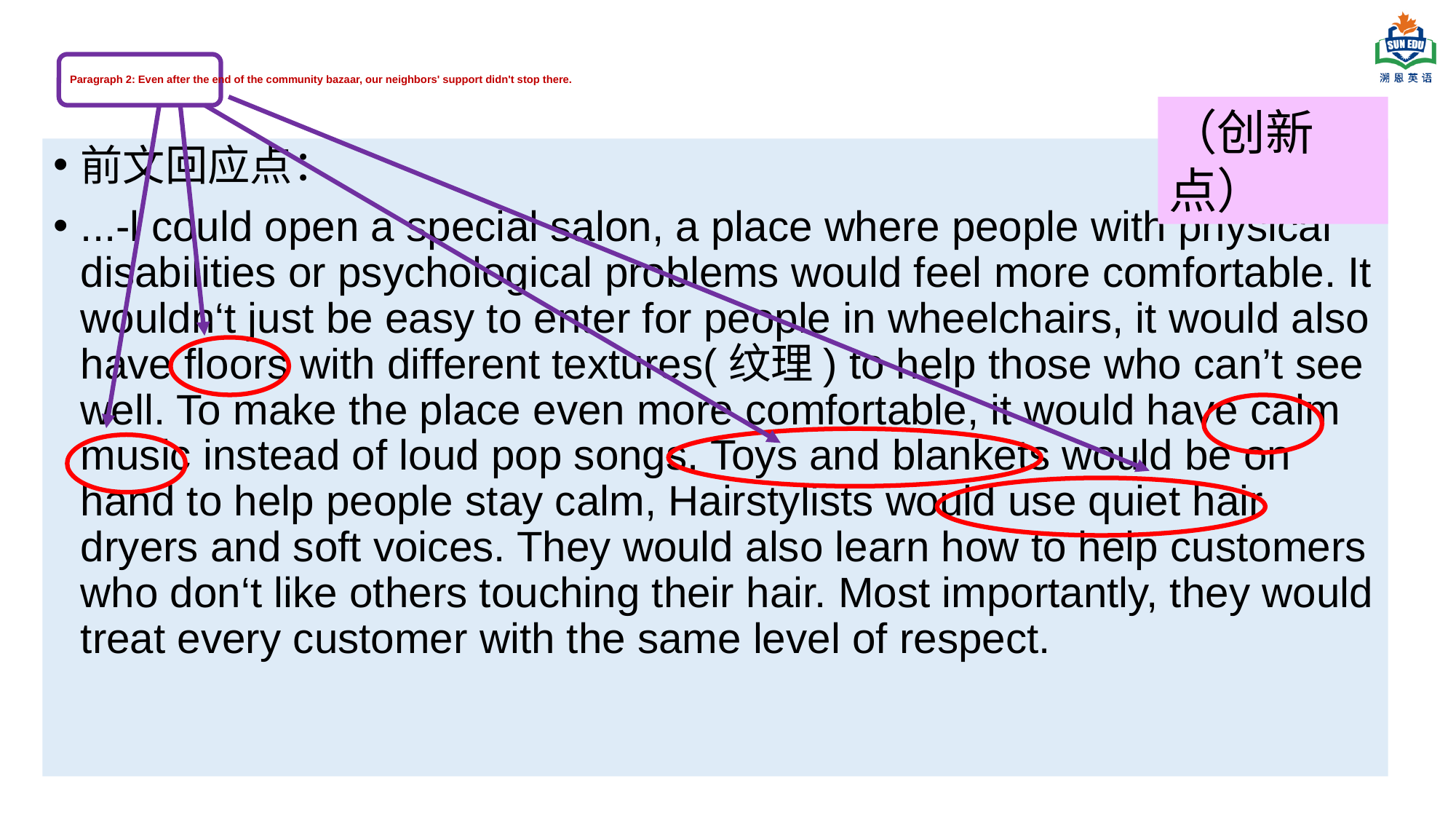

# Paragraph 2: Even after the end of the community bazaar, our neighbors' support didn't stop there.
（创新点）
前文回应点：
...-l could open a special salon, a place where people with physical disabilities or psychological problems would feel more comfortable. It wouldn‘t just be easy to enter for people in wheelchairs, it would also have floors with different textures(纹理) to help those who can’t see well. To make the place even more comfortable, it would have calm music instead of loud pop songs. Toys and blankets would be on hand to help people stay calm, Hairstylists would use quiet hair dryers and soft voices. They would also learn how to help customers who don‘t like others touching their hair. Most importantly, they would treat every customer with the same level of respect.